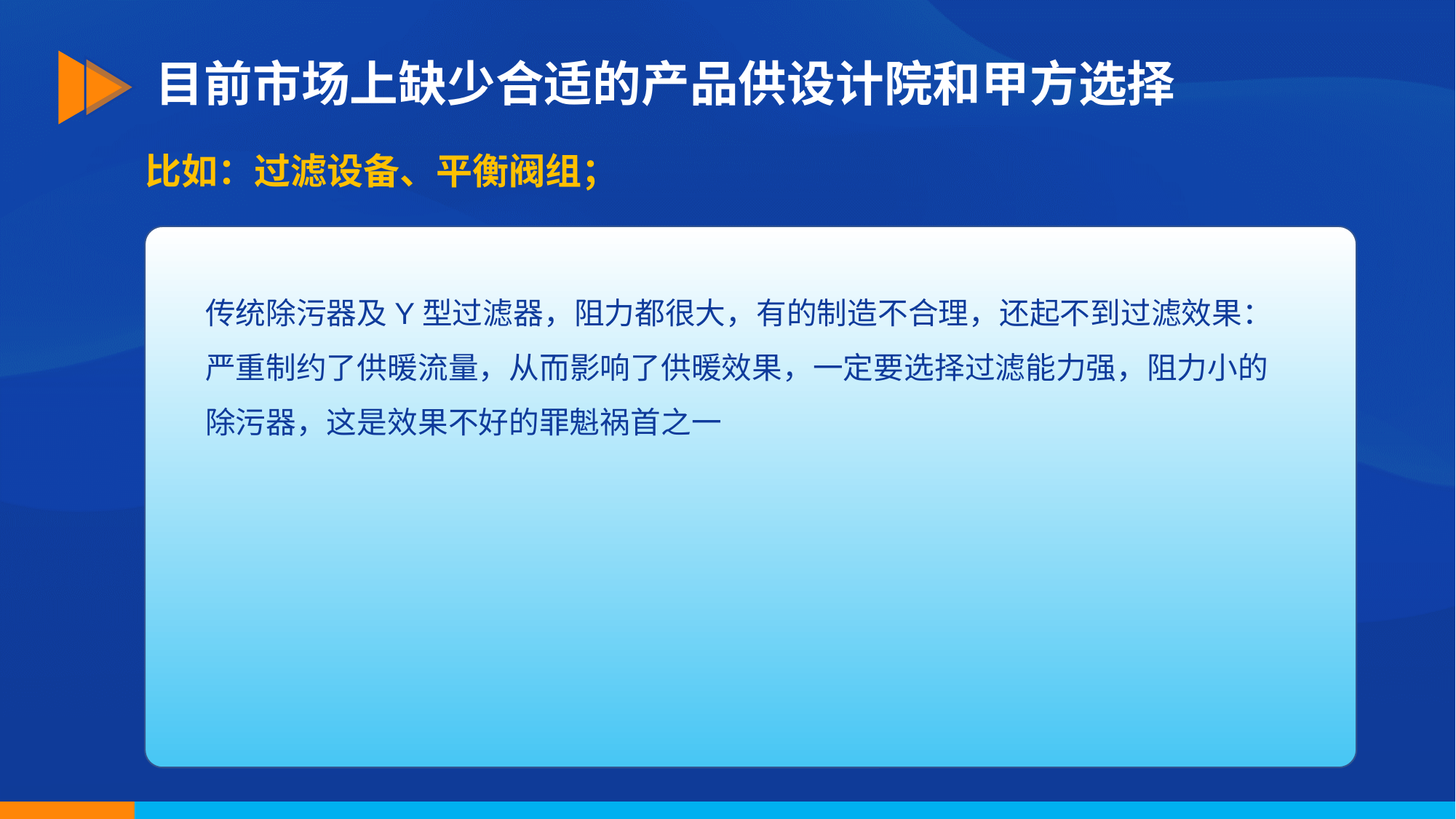

目前市场上缺少合适的产品供设计院和甲方选择

比如：过滤设备、平衡阀组；

优点：
能够较好
传统除污器及Y型过滤器，阻力都很大，有的制造不合理，还起不到过滤效果：
严重制约了供暖流量，从而影响了供暖效果，一定要选择过滤能力强，阻力小的除污器，这是效果不好的罪魁祸首之一